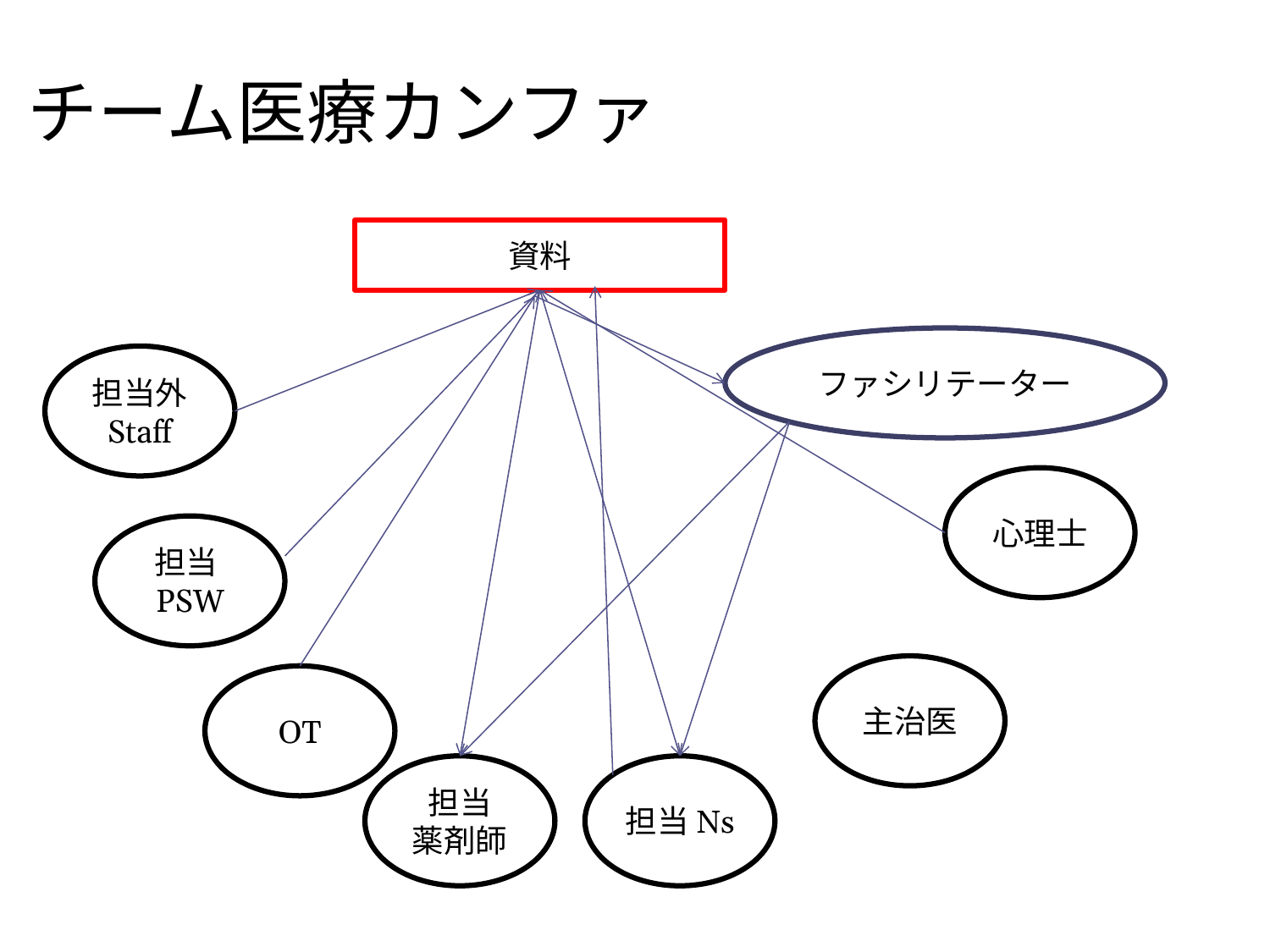

# チーム医療カンファ
資料
ファシリテーター
担当外
Staff
心理士
担当PSW
主治医
OT
担当
薬剤師
担当Ns